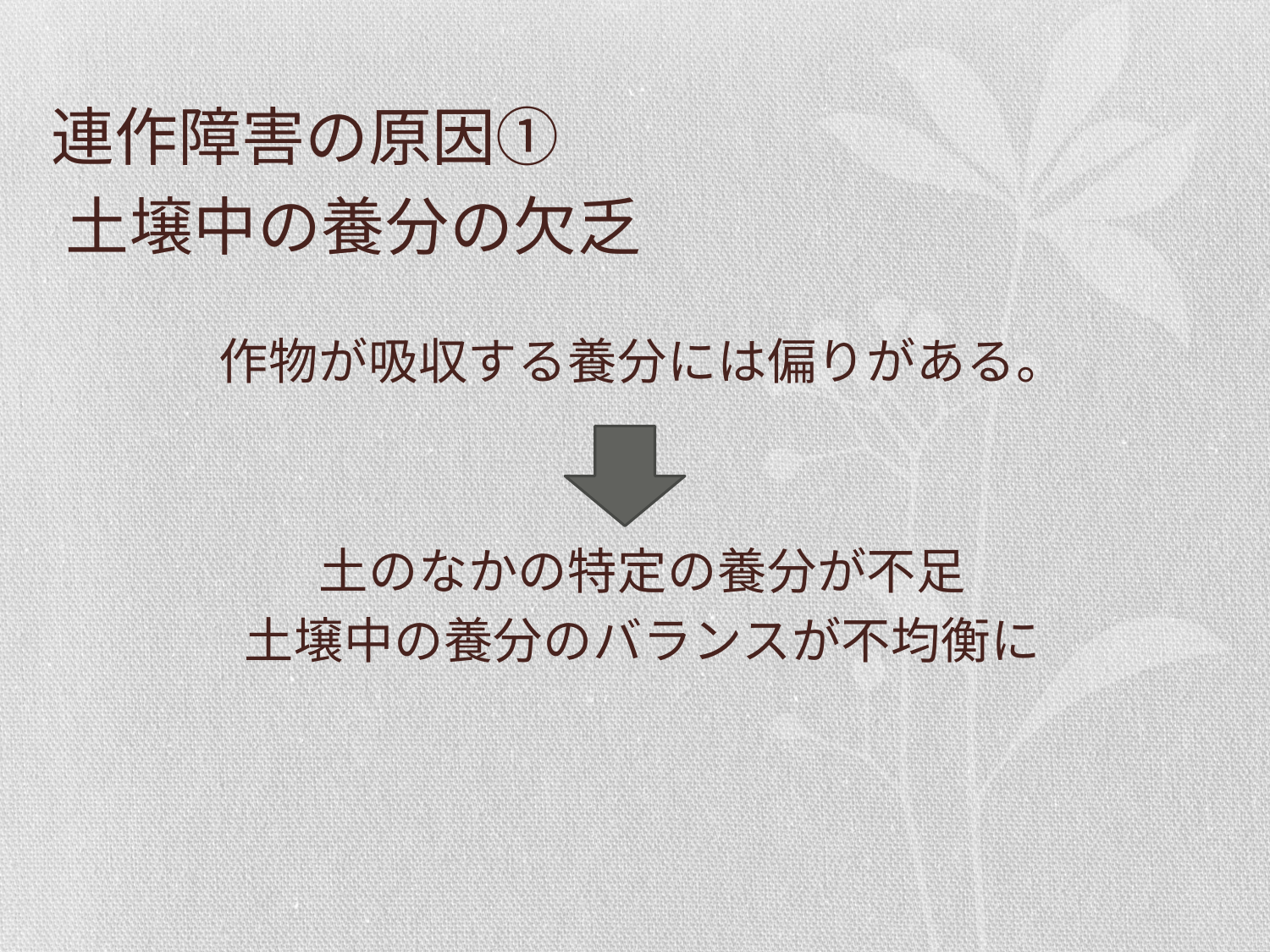

# 連作障害の原因①
土壌中の養分の欠乏

作物が吸収する養分には偏りがある。

土のなかの特定の養分が不足
土壌中の養分のバランスが不均衡に